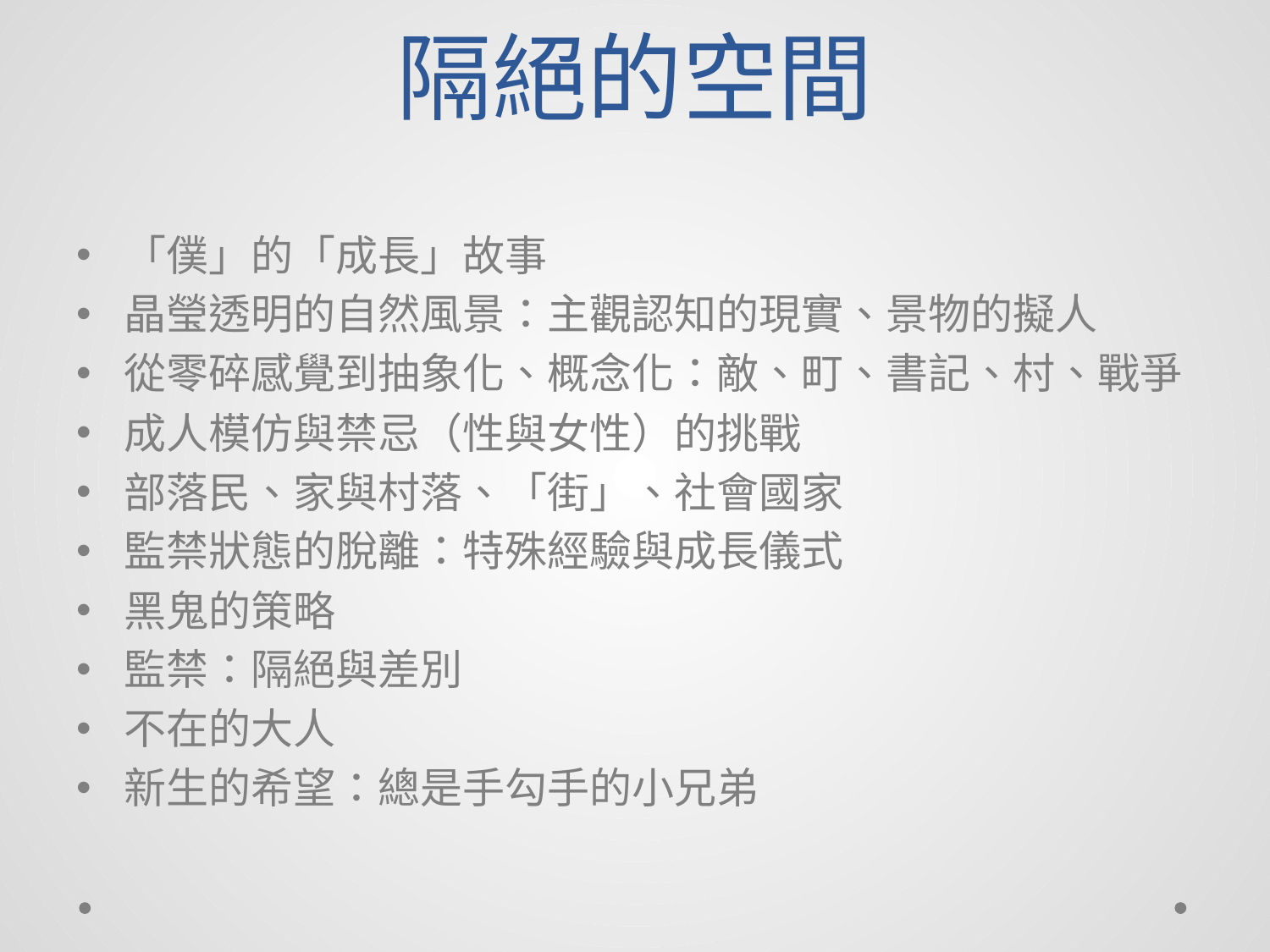

# 隔絕的空間
「僕」的「成長」故事
晶瑩透明的自然風景：主觀認知的現實、景物的擬人
從零碎感覺到抽象化、概念化：敵、町、書記、村、戰爭
成人模仿與禁忌（性與女性）的挑戰
部落民、家與村落、「街」、社會國家
監禁狀態的脫離：特殊經驗與成長儀式
黑鬼的策略
監禁：隔絕與差別
不在的大人
新生的希望：總是手勾手的小兄弟